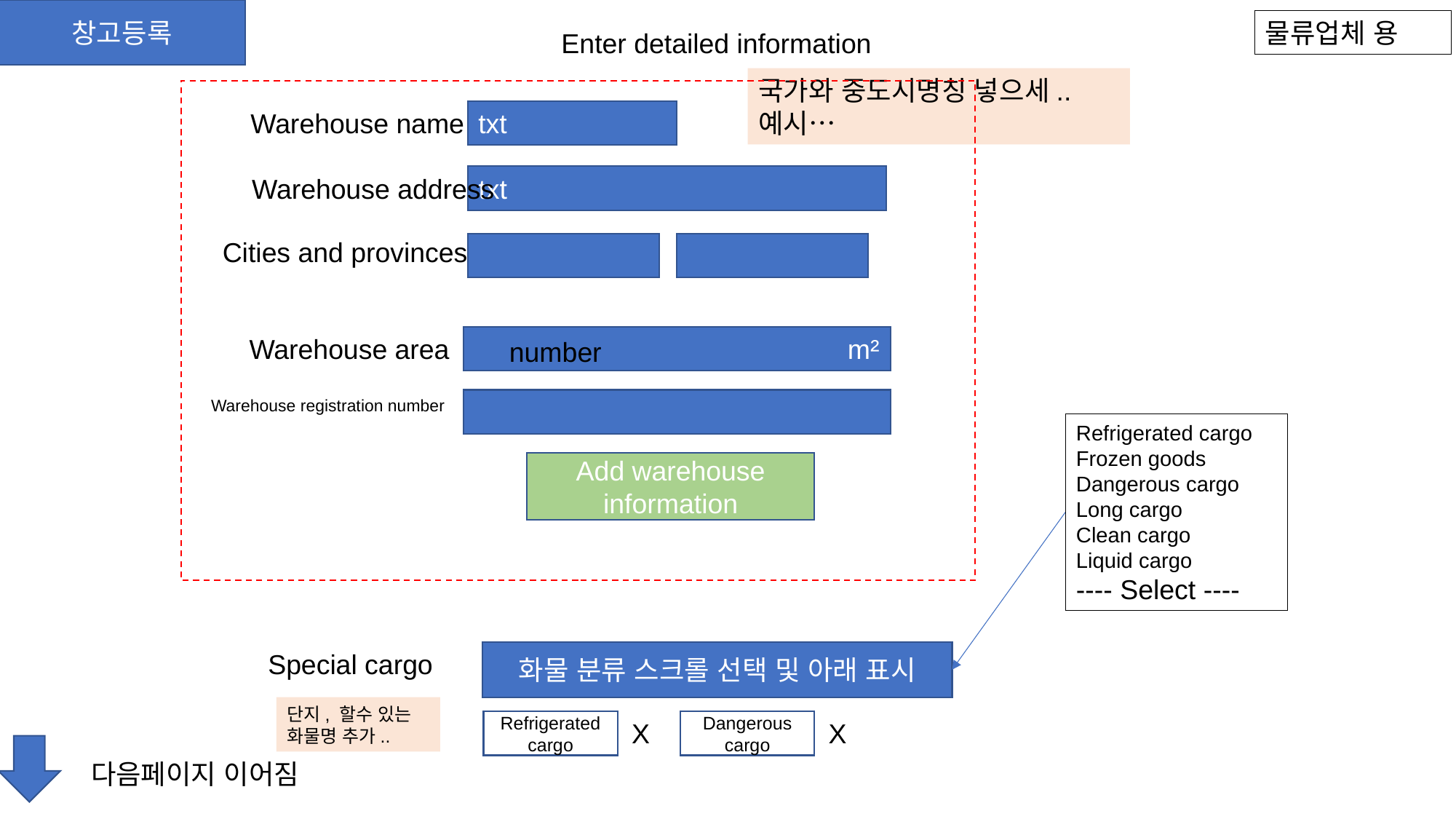

창고등록
물류업체 용
Enter detailed information
국가와 중도시명칭 넣으세.. 예시…

Warehouse name
txt
Warehouse address
txt
Cities and provinces

Warehouse area
m²
number
Warehouse registration number

Refrigerated cargo
Frozen goods
Dangerous cargo
Long cargo
Clean cargo
Liquid cargo
---- Select ----
Add warehouse information
Special cargo
화물 분류 스크롤 선택 및 아래 표시
단지, 할수 있는 화물명 추가..
Refrigerated cargo
X
Dangerous cargo
X

다음페이지 이어짐